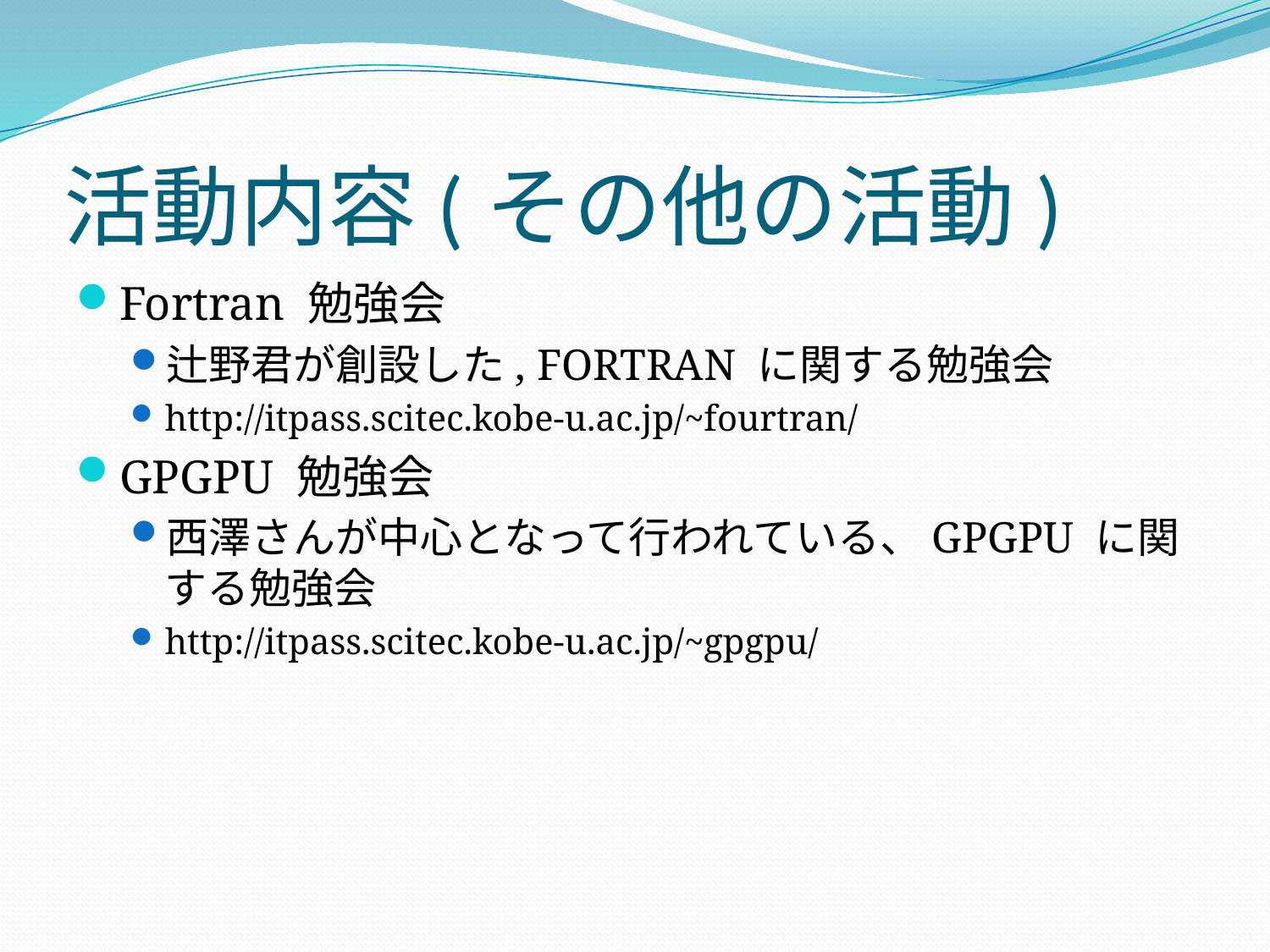

# 活動内容(その他の活動)
Fortran 勉強会
辻野君が創設した, FORTRAN に関する勉強会
http://itpass.scitec.kobe-u.ac.jp/~fourtran/
GPGPU 勉強会
西澤さんが中心となって行われている、GPGPU に関する勉強会
http://itpass.scitec.kobe-u.ac.jp/~gpgpu/